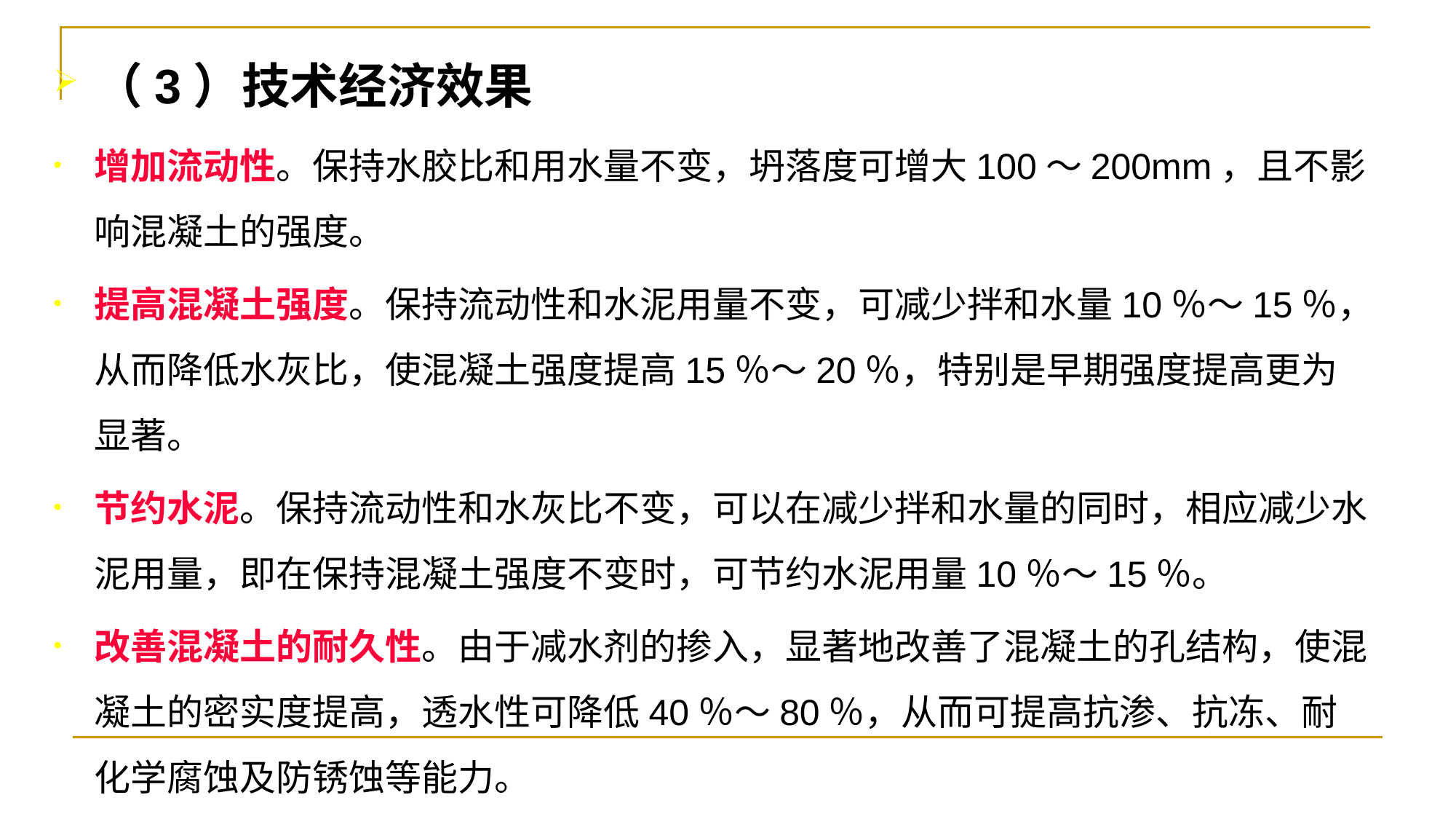

# （3）技术经济效果
增加流动性。保持水胶比和用水量不变，坍落度可增大100～200mm，且不影响混凝土的强度。
提高混凝土强度。保持流动性和水泥用量不变，可减少拌和水量10％～15％，从而降低水灰比，使混凝土强度提高15％～20％，特别是早期强度提高更为显著。
节约水泥。保持流动性和水灰比不变，可以在减少拌和水量的同时，相应减少水泥用量，即在保持混凝土强度不变时，可节约水泥用量10％～15％。
改善混凝土的耐久性。由于减水剂的掺入，显著地改善了混凝土的孔结构，使混凝土的密实度提高，透水性可降低40％～80％，从而可提高抗渗、抗冻、耐化学腐蚀及防锈蚀等能力。